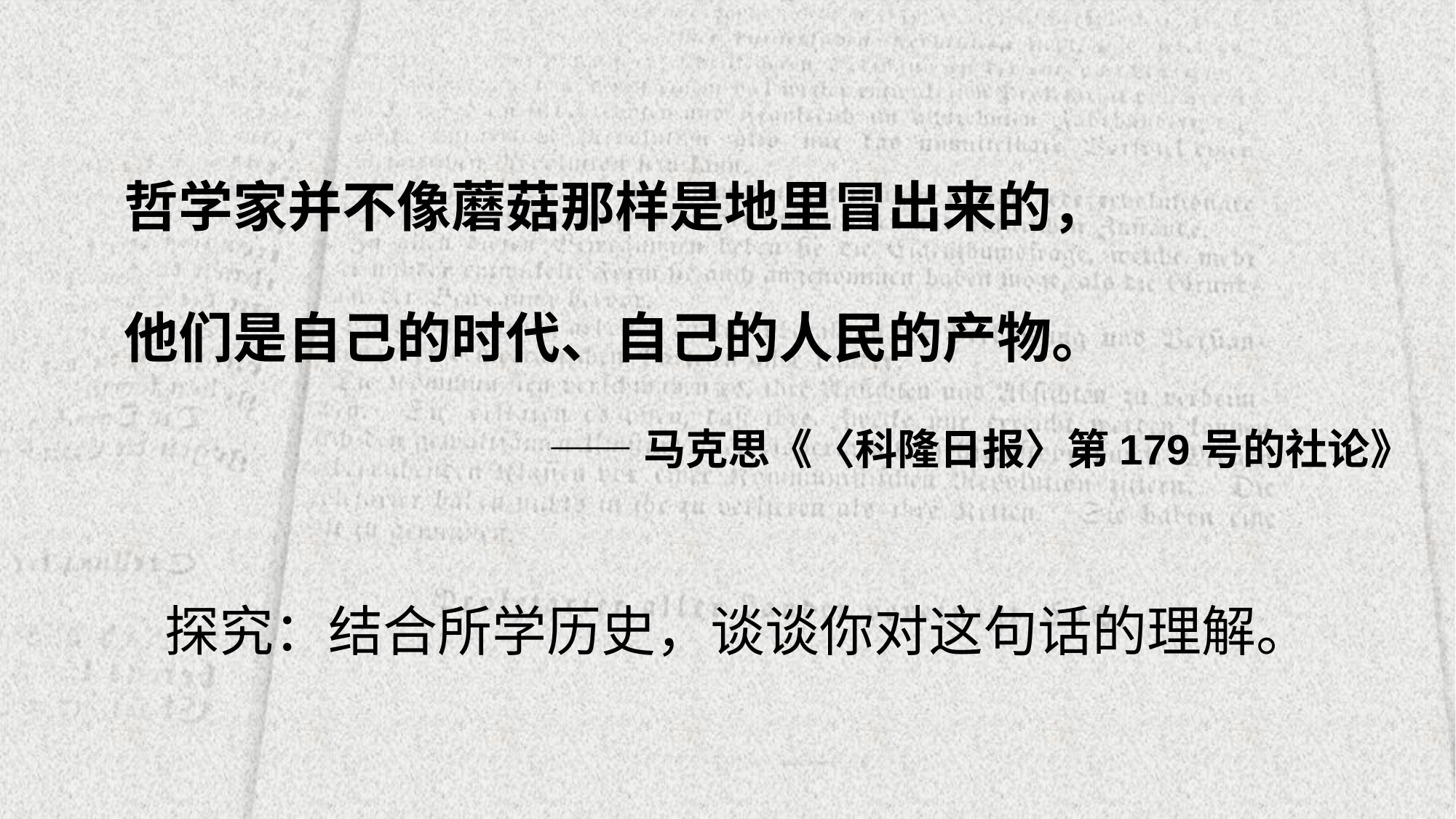

哲学家并不像蘑菇那样是地里冒出来的，
他们是自己的时代、自己的人民的产物。

——马克思《〈科隆日报〉第179号的社论》
探究：结合所学历史，谈谈你对这句话的理解。